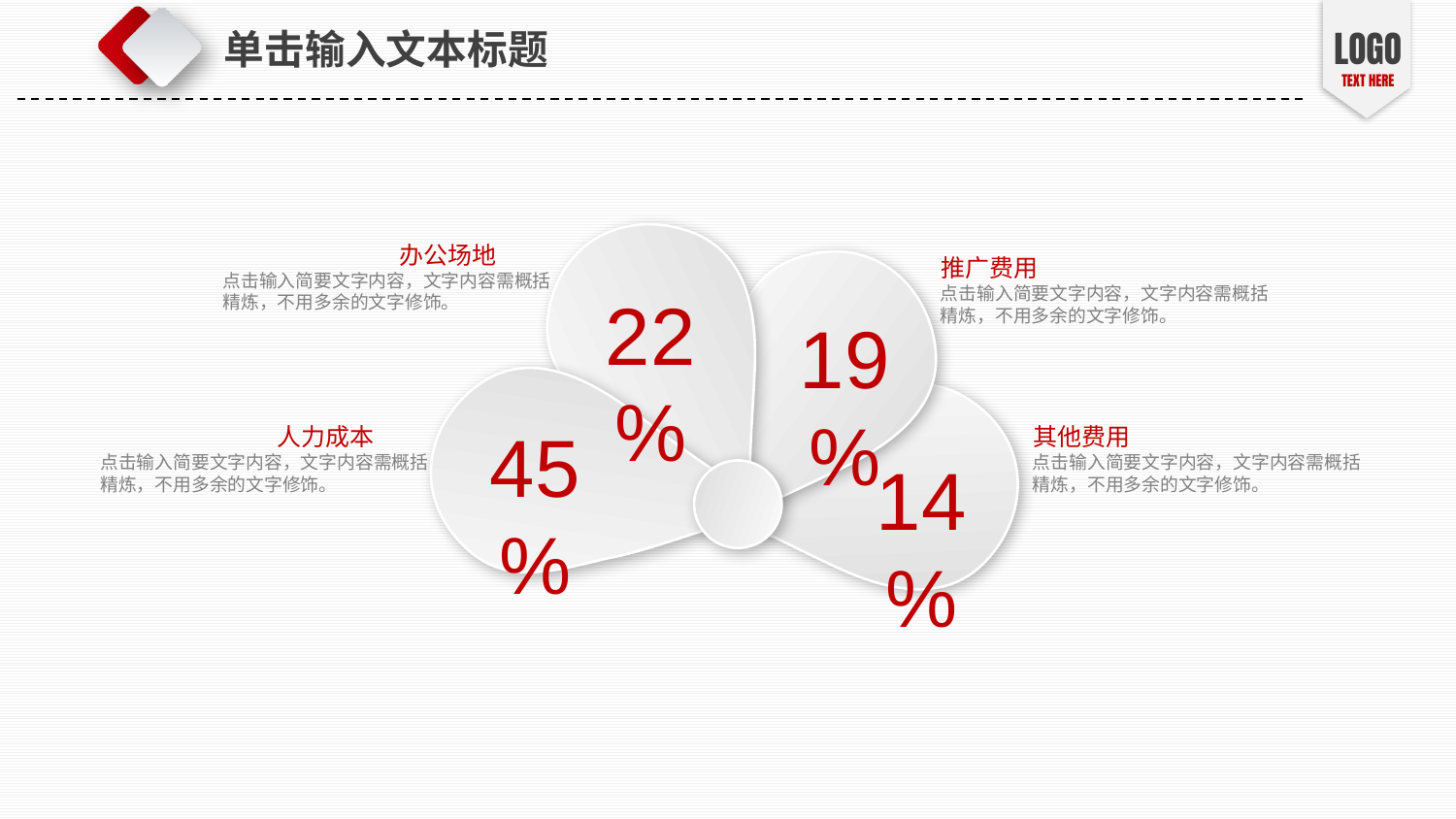

单击输入文本标题

办公场地
点击输入简要文字内容，文字内容需概括精炼，不用多余的文字修饰。
推广费用
点击输入简要文字内容，文字内容需概括精炼，不用多余的文字修饰。

22%
19%

45%
人力成本
点击输入简要文字内容，文字内容需概括精炼，不用多余的文字修饰。
其他费用
点击输入简要文字内容，文字内容需概括精炼，不用多余的文字修饰。
14%